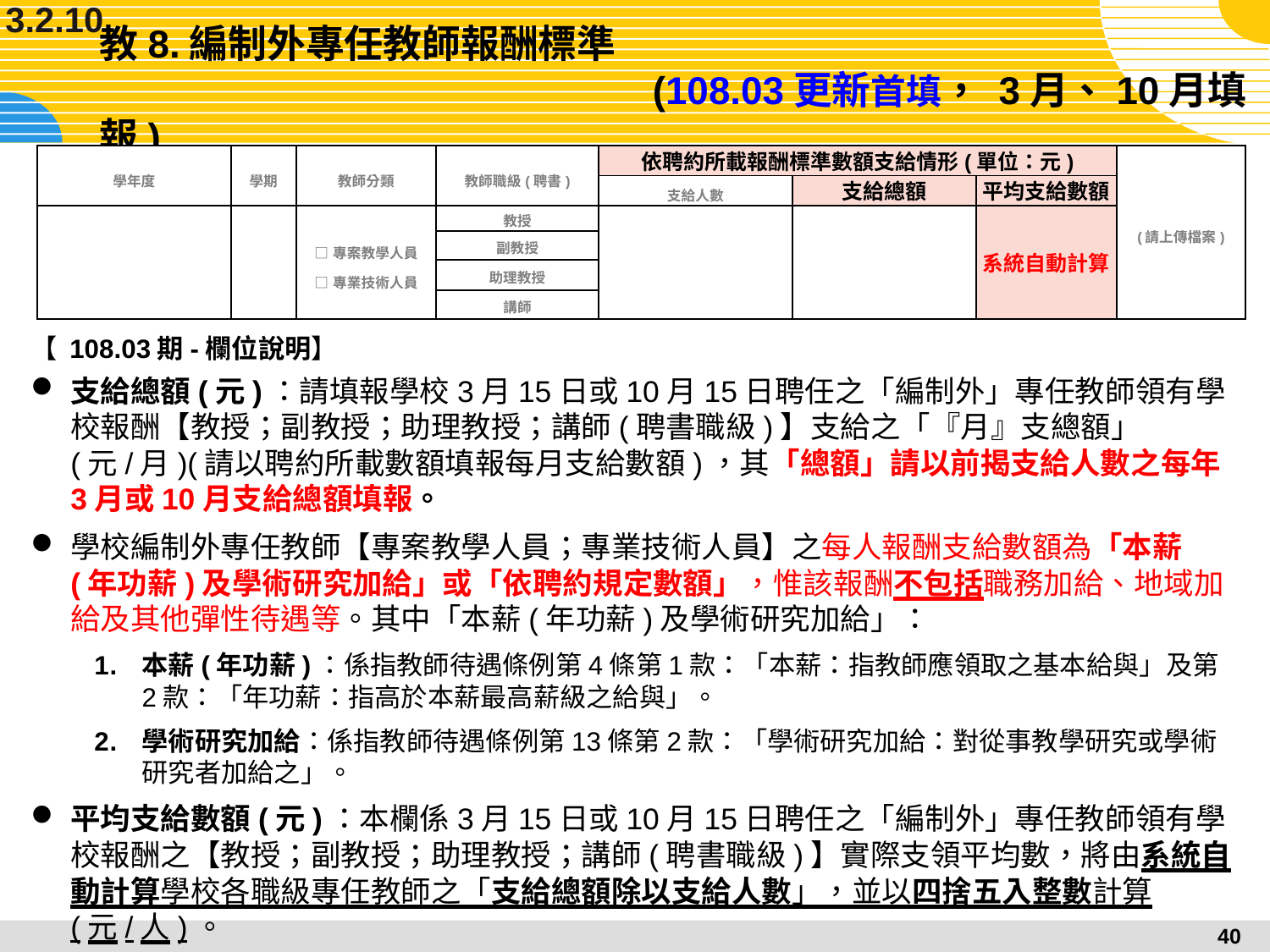

3.2.10
# 教8.編制外專任教師報酬標準 (108.03更新首填， 3月、10月填報)
| 學年度 | 學期 | 教師分類 | 教師職級(聘書) | 依聘約所載報酬標準數額支給情形(單位：元) |  |  | (請上傳檔案) |
| --- | --- | --- | --- | --- | --- | --- | --- |
|  |  |  |  | 支給人數 | 支給總額 | 平均支給數額 |  |
|  |  | □專案教學人員 □專業技術人員 | 教授 |  |  | 系統自動計算 |  |
|  |  |  | 副教授 |  |  |  |  |
|  |  |  | 助理教授 |  |  |  |  |
|  |  |  | 講師 |  |  |  |  |
【 108.03期-欄位說明】
支給總額(元)：請填報學校3月15日或10月15日聘任之「編制外」專任教師領有學校報酬【教授；副教授；助理教授；講師(聘書職級)】支給之「『月』支總額」(元/月)(請以聘約所載數額填報每月支給數額)，其「總額」請以前揭支給人數之每年3月或10月支給總額填報。
學校編制外專任教師【專案教學人員；專業技術人員】之每人報酬支給數額為「本薪(年功薪)及學術研究加給」或「依聘約規定數額」，惟該報酬不包括職務加給、地域加給及其他彈性待遇等。其中「本薪(年功薪)及學術研究加給」：
本薪(年功薪)：係指教師待遇條例第4條第1款：「本薪：指教師應領取之基本給與」及第2款：「年功薪：指高於本薪最高薪級之給與」。
學術研究加給：係指教師待遇條例第13條第2款：「學術研究加給：對從事教學研究或學術研究者加給之」。
平均支給數額(元)：本欄係3月15日或10月15日聘任之「編制外」專任教師領有學校報酬之【教授；副教授；助理教授；講師(聘書職級)】實際支領平均數，將由系統自動計算學校各職級專任教師之「支給總額除以支給人數」，並以四捨五入整數計算(元/人)。